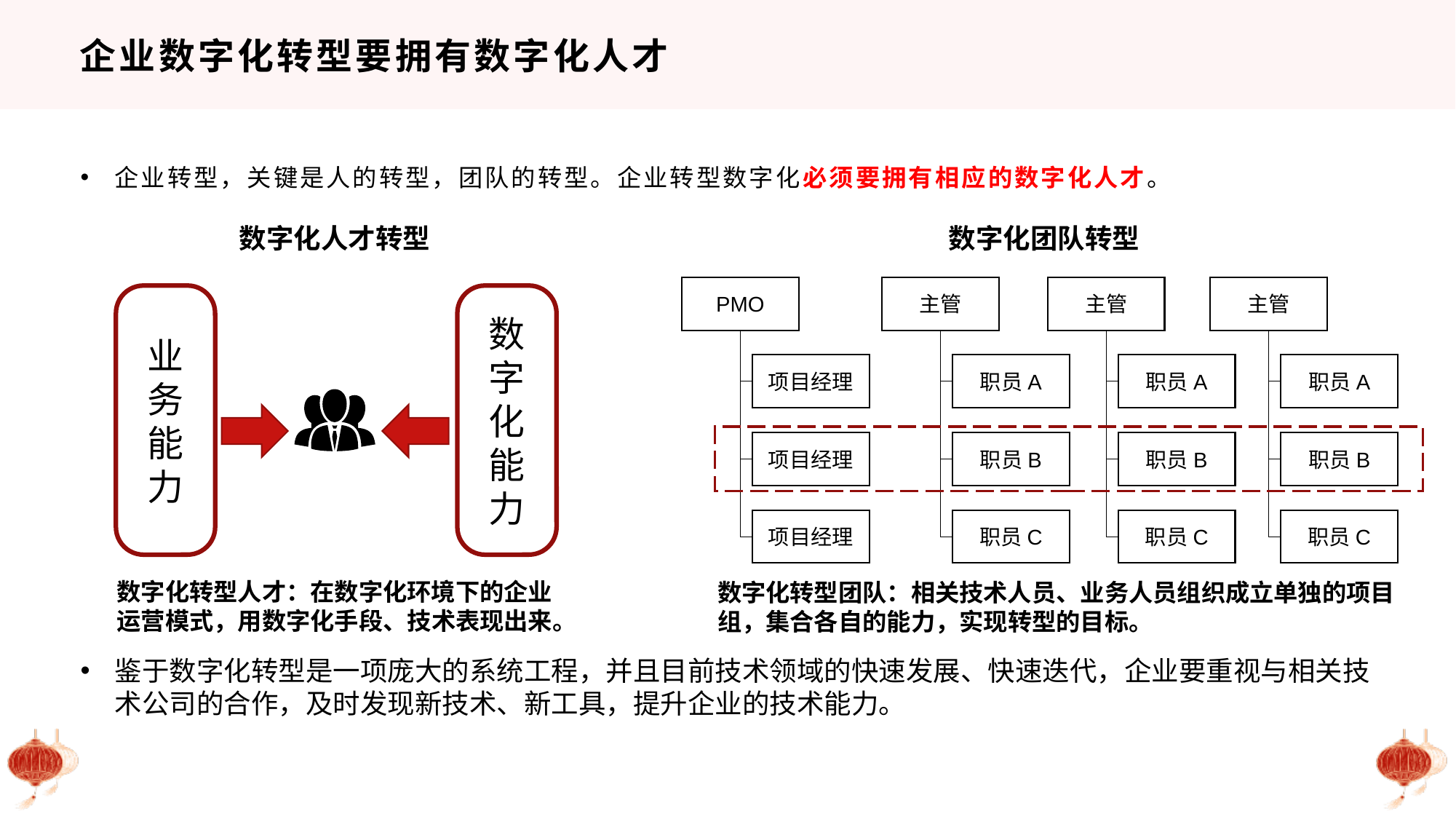

# 企业数字化转型要拥有数字化人才
企业转型，关键是人的转型，团队的转型。企业转型数字化必须要拥有相应的数字化人才。
数字化团队转型
数字化人才转型
PMO
项目经理
项目经理
项目经理
主管
主管
主管
业务能力
数字化能力
职员A
职员A
职员A

职员B
职员B
职员B
职员C
职员C
职员C
数字化转型人才：在数字化环境下的企业运营模式，用数字化手段、技术表现出来。
数字化转型团队：相关技术人员、业务人员组织成立单独的项目组，集合各自的能力，实现转型的目标。
鉴于数字化转型是一项庞大的系统工程，并且目前技术领域的快速发展、快速迭代，企业要重视与相关技术公司的合作，及时发现新技术、新工具，提升企业的技术能力。